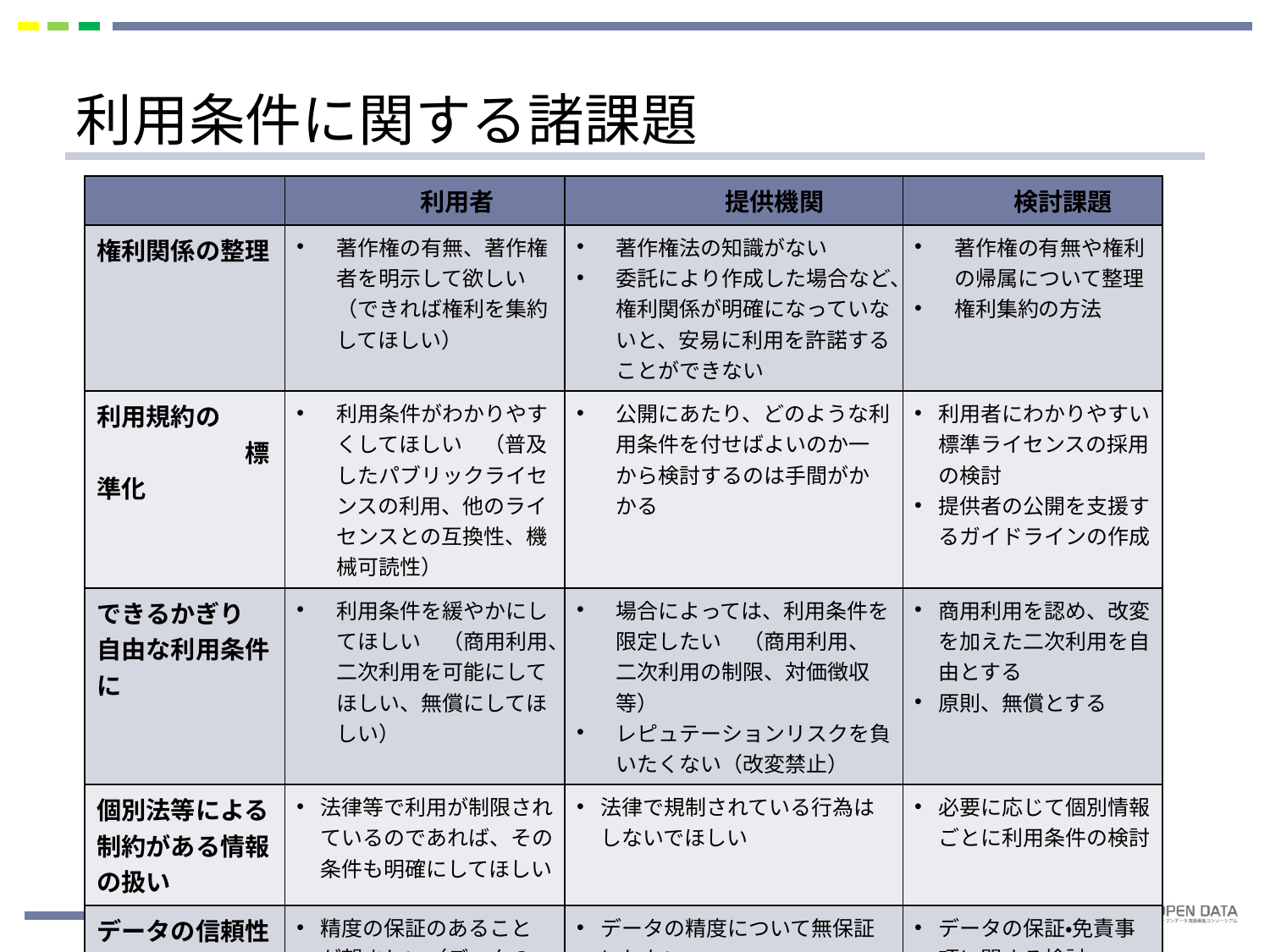

# 利用条件に関する諸課題
|  | 利用者 | 提供機関 | 検討課題 |
| --- | --- | --- | --- |
| 権利関係の整理 | 著作権の有無、著作権者を明示して欲しい（できれば権利を集約してほしい） | 著作権法の知識がない 委託により作成した場合など、権利関係が明確になっていないと、安易に利用を許諾することができない | 著作権の有無や権利の帰属について整理 権利集約の方法 |
| 利用規約の 　　　　　　標準化 | 利用条件がわかりやすくしてほしい　（普及したパブリックライセンスの利用、他のライセンスとの互換性、機械可読性） | 公開にあたり、どのような利用条件を付せばよいのか一から検討するのは手間がかかる | 利用者にわかりやすい標準ライセンスの採用の検討 提供者の公開を支援するガイドラインの作成 |
| できるかぎり 自由な利用条件に | 利用条件を緩やかにしてほしい　（商用利用、二次利用を可能にしてほしい、無償にしてほしい） | 場合によっては、利用条件を限定したい　（商用利用、二次利用の制限、対価徴収等） レピュテーションリスクを負いたくない（改変禁止） | 商用利用を認め、改変を加えた二次利用を自由とする 原則、無償とする |
| 個別法等による制約がある情報の扱い | 法律等で利用が制限されているのであれば、その条件も明確にしてほしい | 法律で規制されている行為はしないでほしい | 必要に応じて個別情報ごとに利用条件の検討 |
| データの信頼性 に対する責任の 所在 | 精度の保証のあることが望ましい（データの精度、データの更新頻度） | データの精度について無保証にしたい | データの保証・免責事項に関する検討 サービスレベルの示し方 |
|  | 情報の利用による損害に責任をもってほしい | 利用によって生じた損害等について責任を負いたくない |  |
6